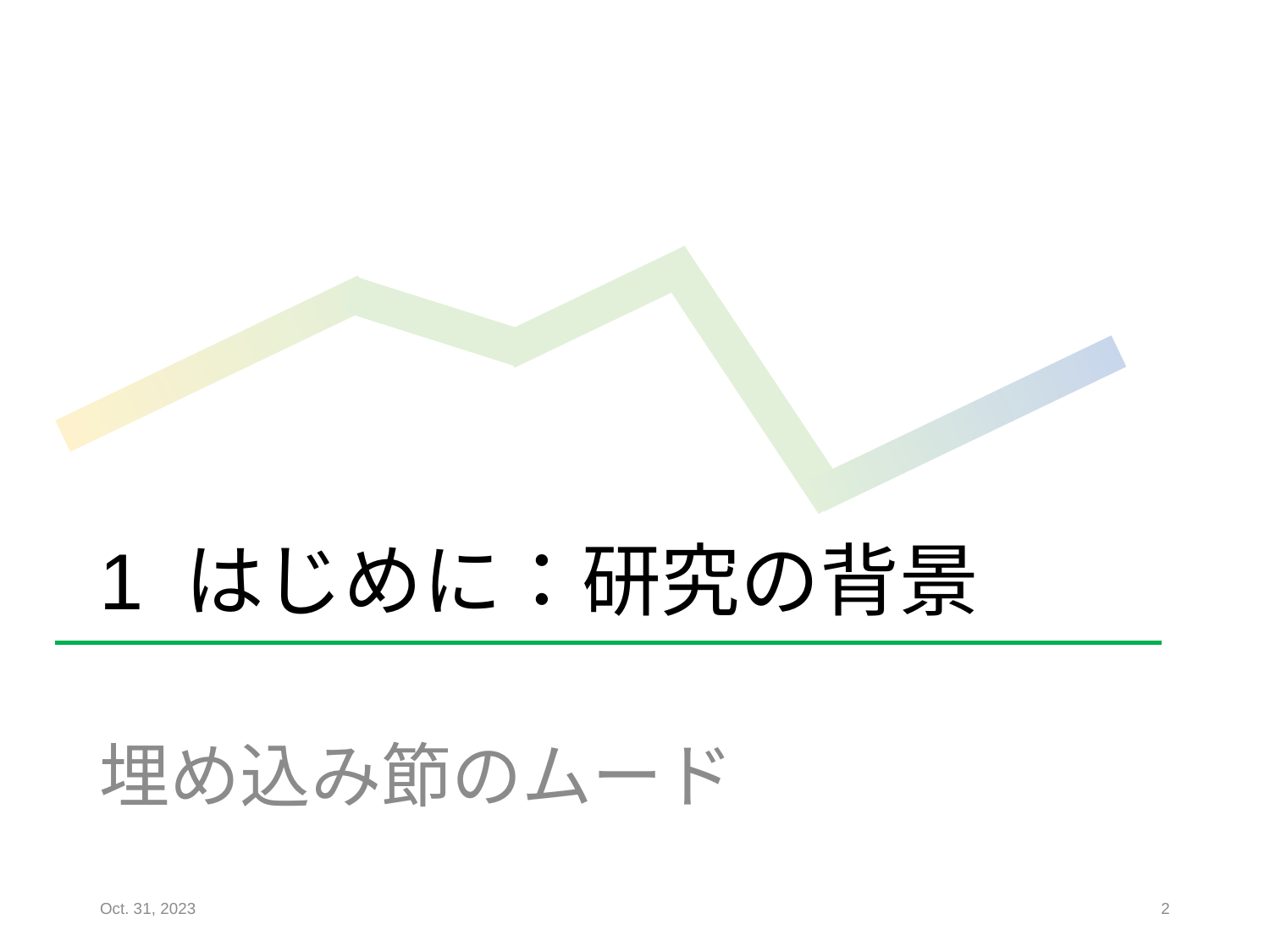

# 1 はじめに：研究の背景

埋め込み節のムード
Oct. 31, 2023

2